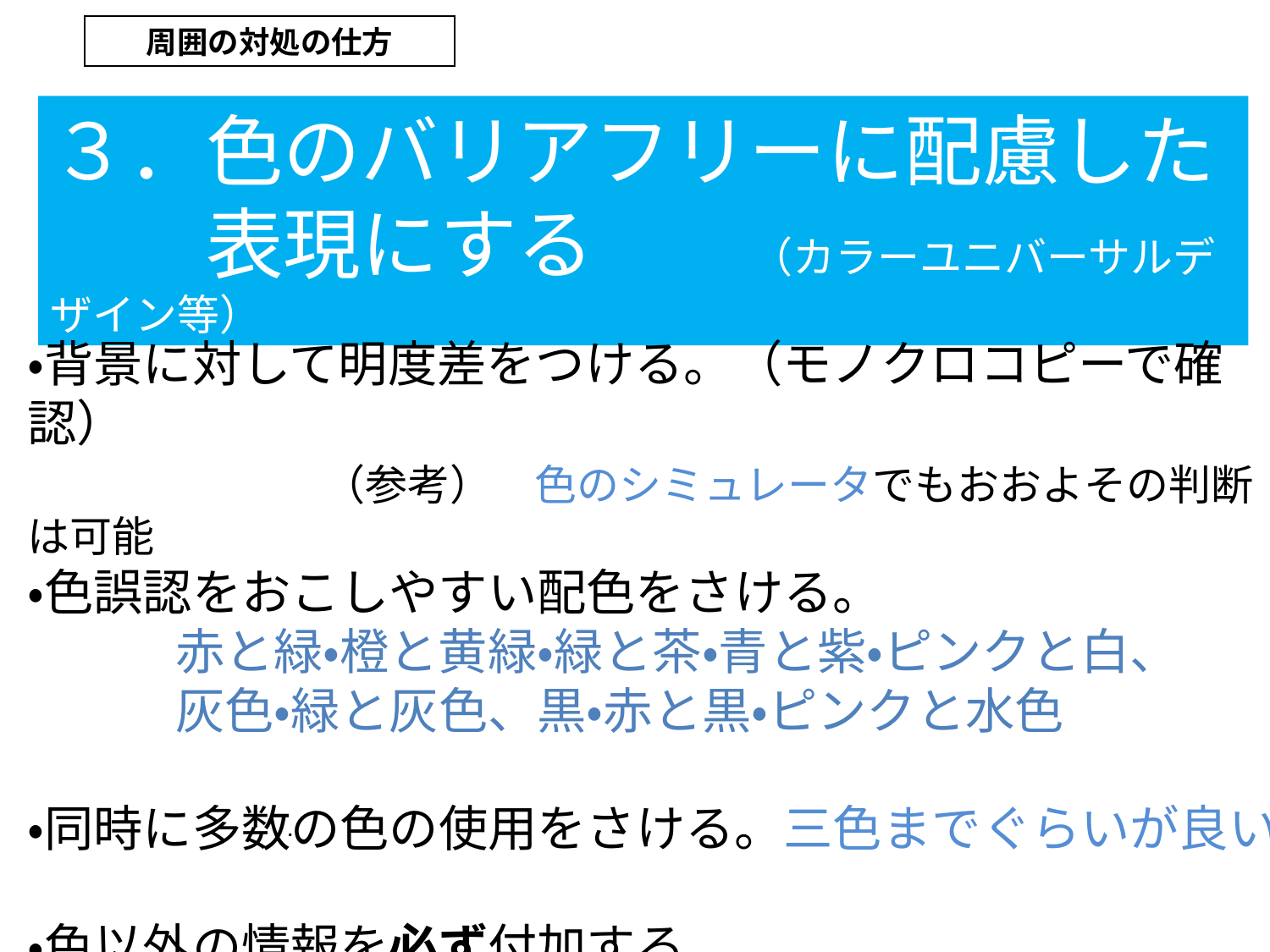

# 周囲の対処の仕方

３．色のバリアフリーに配慮した
　　表現にする　　（カラーユニバーサルデザイン等）
・背景に対して明度差をつける。（モノクロコピーで確認）
　　　　　　（参考）　色のシミュレータでもおおよその判断は可能
・色誤認をおこしやすい配色をさける。
　　　赤と緑・橙と黄緑・緑と茶・青と紫・ピンクと白、
　　　灰色・緑と灰色、黒・赤と黒・ピンクと水色

・同時に多数の色の使用をさける。三色までぐらいが良い。

・色以外の情報を必ず付加する。
　　　　（文字情報・形・輪郭・模様・大きさを変える等）

　　.